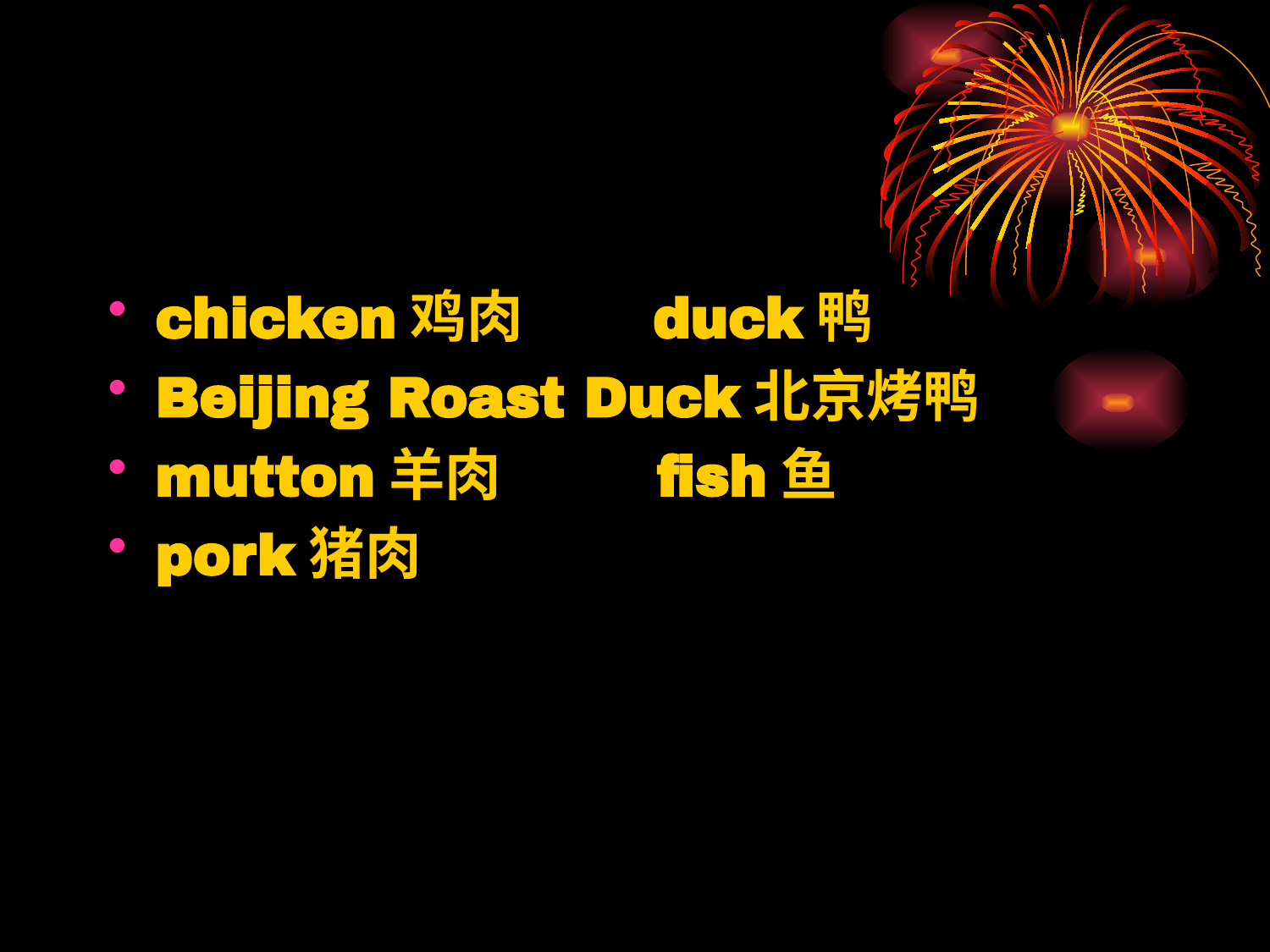

chicken鸡肉         duck鸭
Beijing Roast Duck北京烤鸭
mutton羊肉           fish鱼
pork猪肉